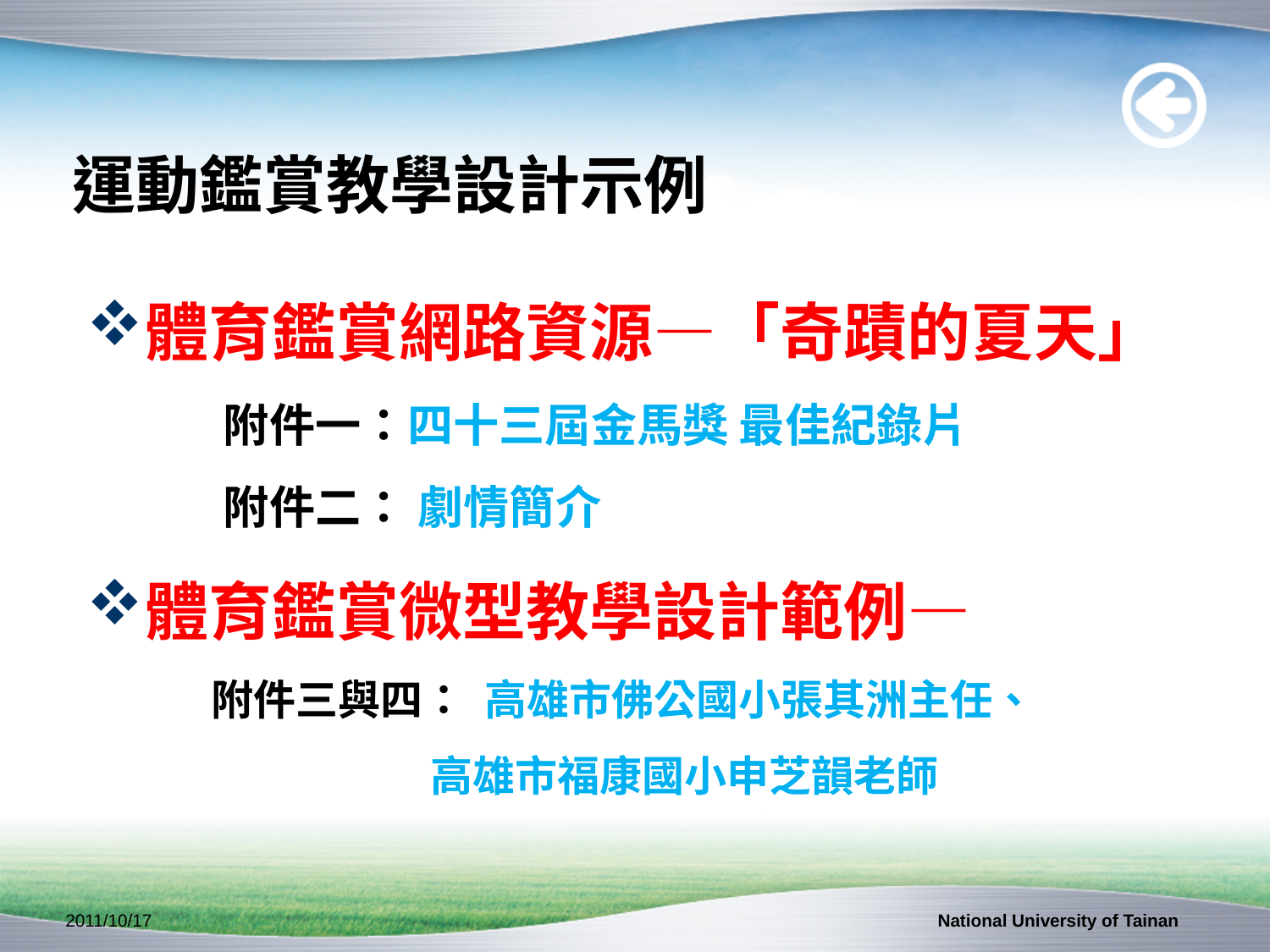

運動鑑賞教學設計示例
體育鑑賞網路資源—「奇蹟的夏天」
      附件一：四十三屆金馬獎 最佳紀錄片
      附件二： 劇情簡介
體育鑑賞微型教學設計範例—
            附件三與四：  高雄市佛公國小張其洲主任、
                                   高雄市福康國小申芝韻老師
2011/10/17
National University of Tainan